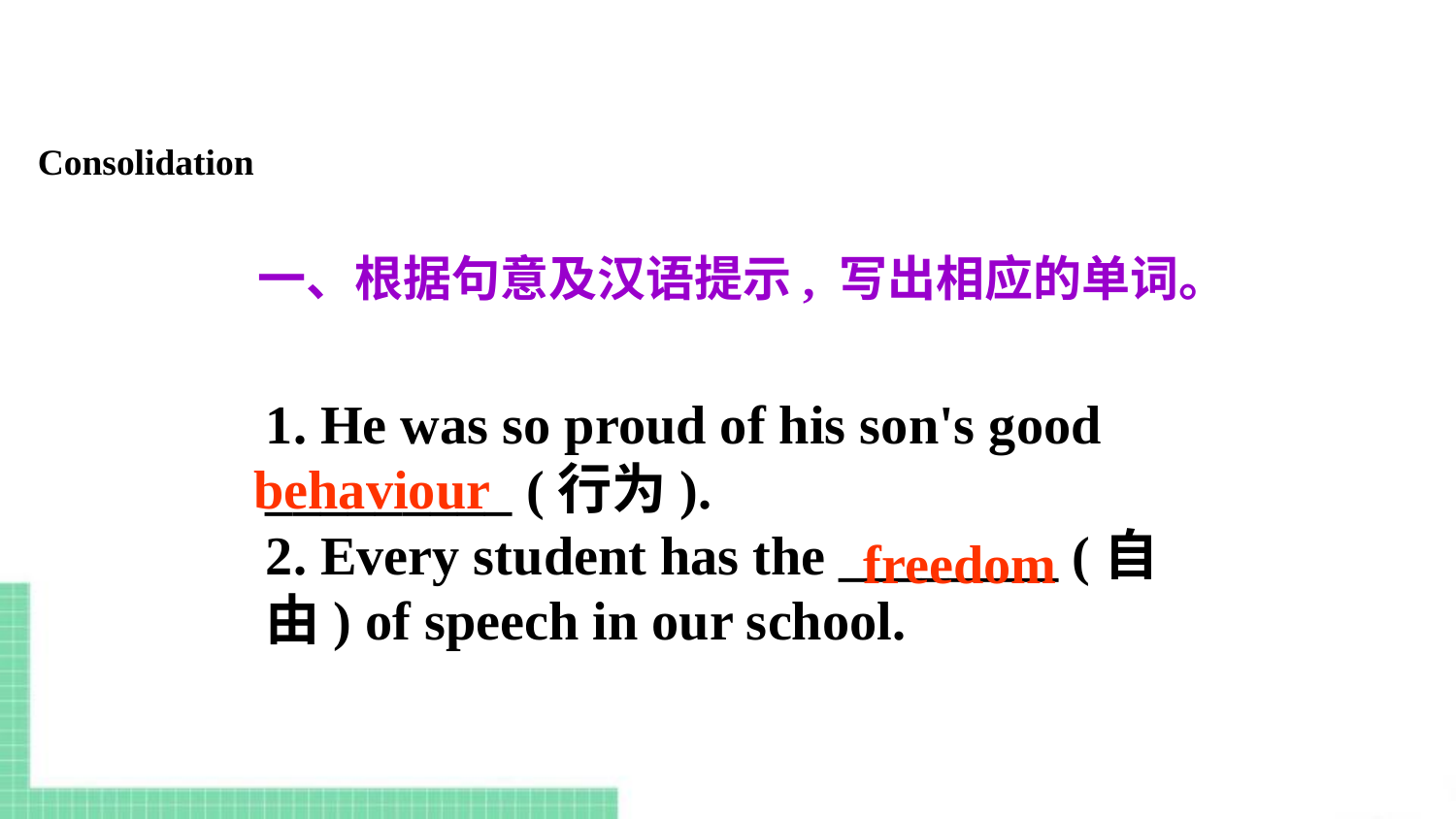

Consolidation
一、根据句意及汉语提示, 写出相应的单词。
1. He was so proud of his son's good _________ (行为).
2. Every student has the ________ (自由) of speech in our school.
 behaviour
freedom